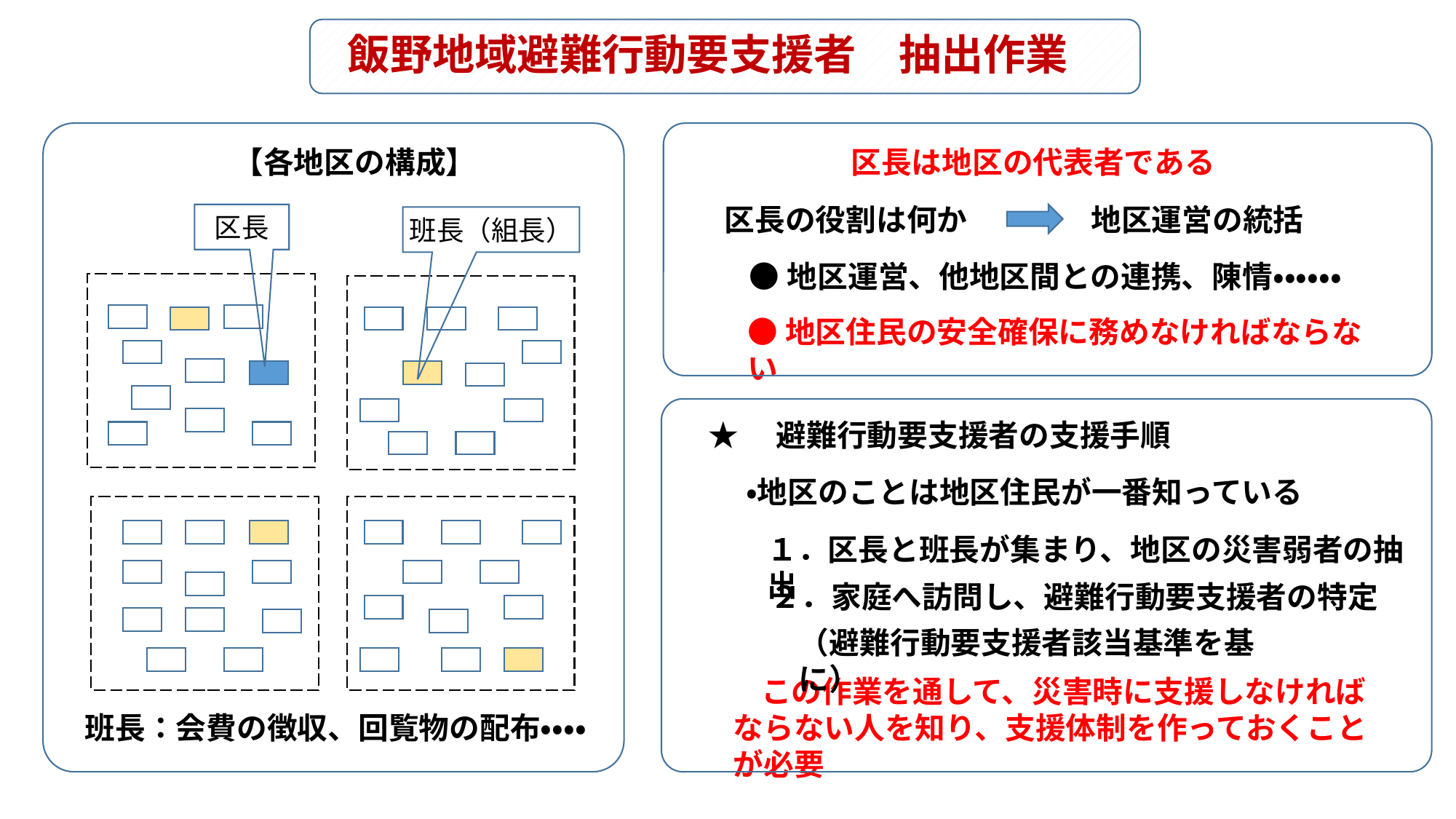

# 飯野地域避難行動要支援者　抽出作業

【各地区の構成】
区長は地区の代表者である
区長の役割は何か
地区運営の統括
区長

班長（組長）
●地区運営、他地区間との連携、陳情・・・・・・

●地区住民の安全確保に務めなければならない

★　避難行動要支援者の支援手順

・地区のことは地区住民が一番知っている

１．区長と班長が集まり、地区の災害弱者の抽出

２．家庭へ訪問し、避難行動要支援者の特定

（避難行動要支援者該当基準を基に）

   この作業を通して、災害時に支援しなければならない人を知り、支援体制を作っておくことが必要
班長：会費の徴収、回覧物の配布・・・・
14